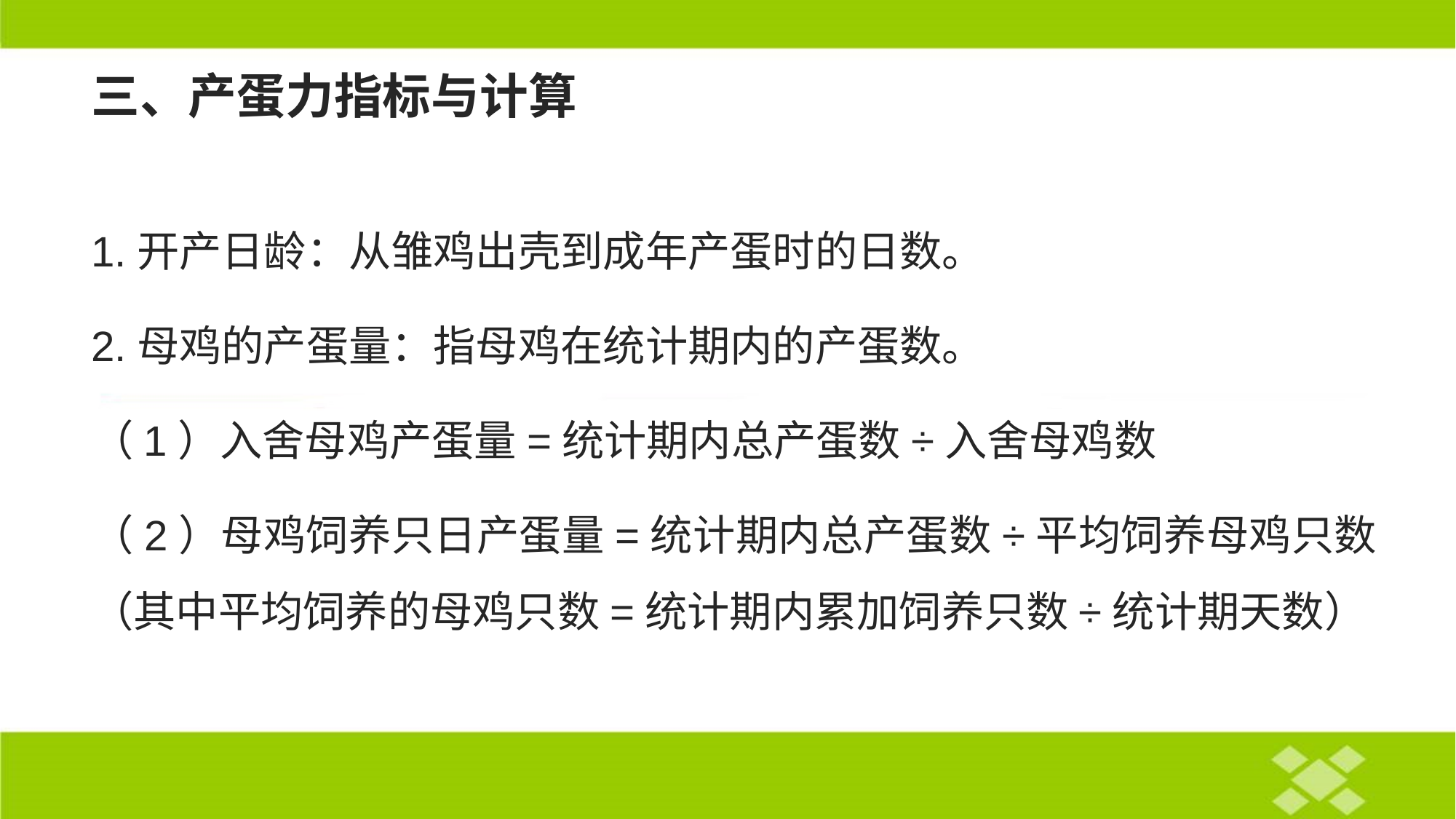

# 三、产蛋力指标与计算
1.开产日龄：从雏鸡出壳到成年产蛋时的日数。
2.母鸡的产蛋量：指母鸡在统计期内的产蛋数。
（1）入舍母鸡产蛋量=统计期内总产蛋数÷入舍母鸡数
（2）母鸡饲养只日产蛋量=统计期内总产蛋数÷平均饲养母鸡只数（其中平均饲养的母鸡只数=统计期内累加饲养只数÷统计期天数）